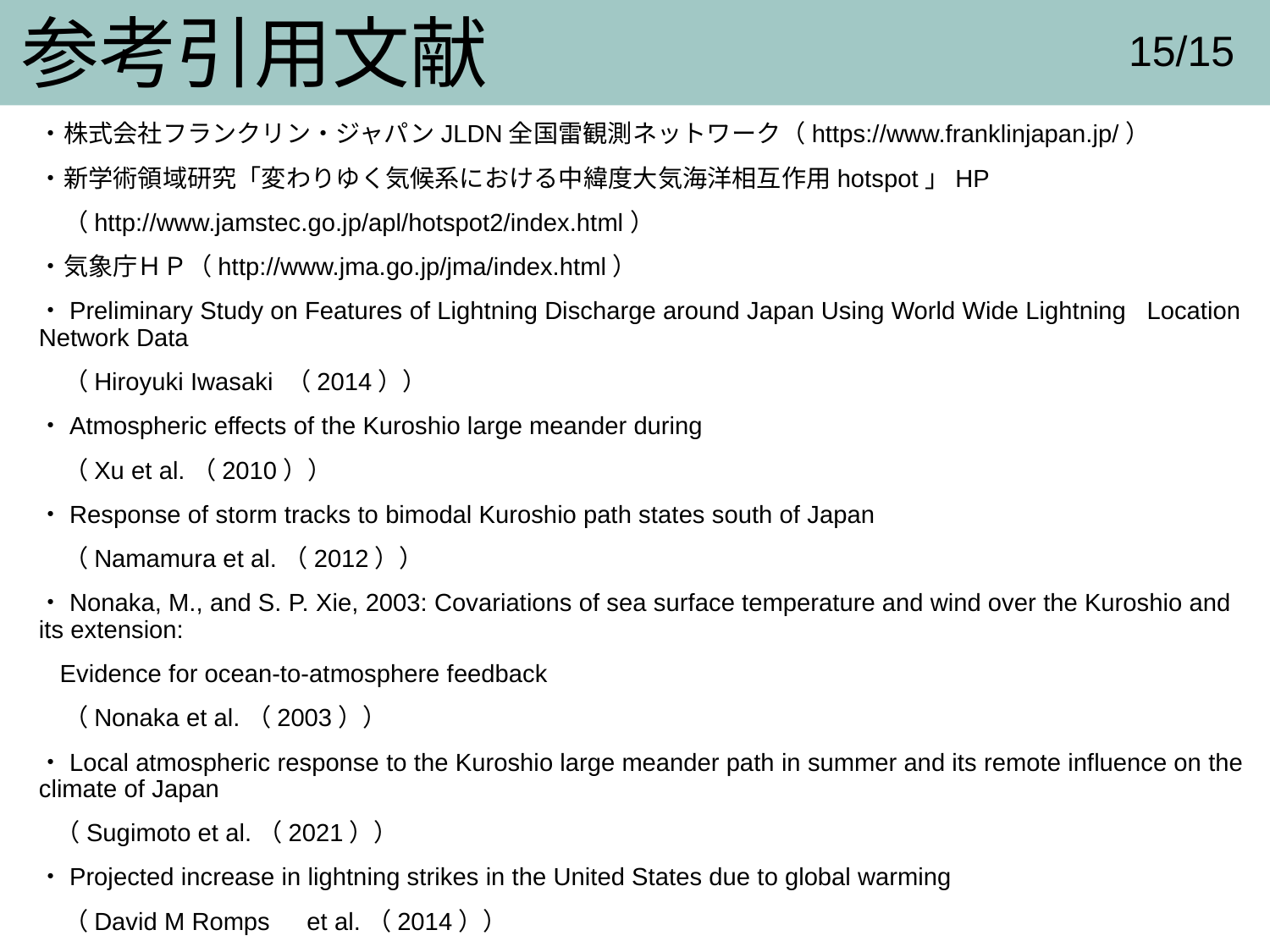

# 参考引用文献
15/15
・株式会社フランクリン・ジャパンJLDN全国雷観測ネットワーク（https://www.franklinjapan.jp/）
・新学術領域研究「変わりゆく気候系における中緯度大気海洋相互作用hotspot」HP
　（http://www.jamstec.go.jp/apl/hotspot2/index.html）
・気象庁ＨＰ（http://www.jma.go.jp/jma/index.html）
・Preliminary Study on Features of Lightning Discharge around Japan Using World Wide Lightning   Location Network Data
　（Hiroyuki Iwasaki （2014））
・Atmospheric effects of the Kuroshio large meander during
　（Xu et al.（2010））
・Response of storm tracks to bimodal Kuroshio path states south of Japan
　（Namamura et al.（2012））
・Nonaka, M., and S. P. Xie, 2003: Covariations of sea surface temperature and wind over the Kuroshio and its extension:
   Evidence for ocean-to-atmosphere feedback
　（Nonaka et al.（2003））
・Local atmospheric response to the Kuroshio large meander path in summer and its remote influence on the climate of Japan
  （Sugimoto et al.（2021））
・Projected increase in lightning strikes in the United States due to global warming
　（David M Romps　et al.（2014））